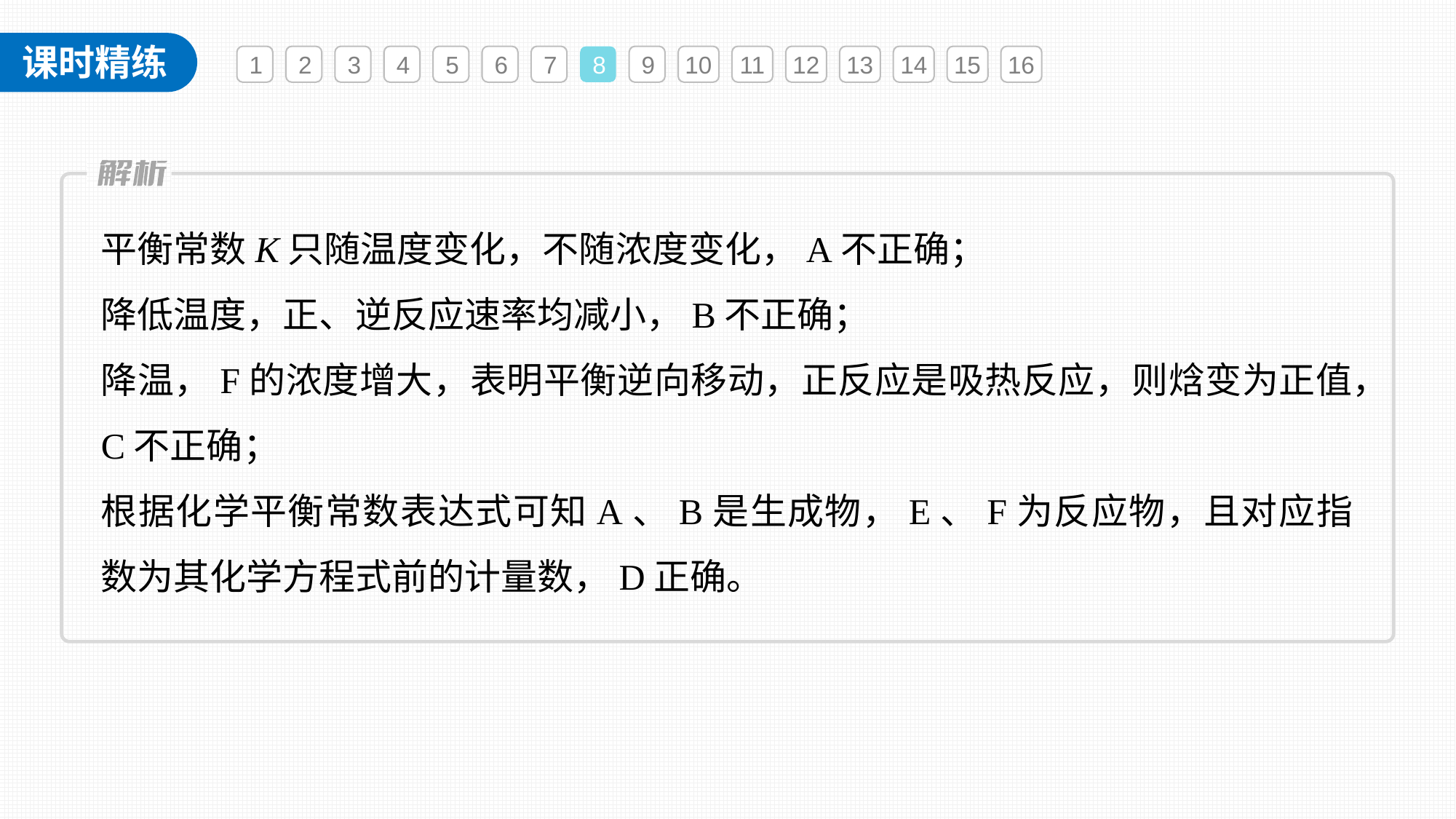

1
2
3
4
5
6
7
8
9
10
11
12
13
14
15
16

平衡常数K只随温度变化，不随浓度变化，A不正确；
降低温度，正、逆反应速率均减小，B不正确；
降温，F的浓度增大，表明平衡逆向移动，正反应是吸热反应，则焓变为正值，C不正确；
根据化学平衡常数表达式可知A、B是生成物，E、F为反应物，且对应指数为其化学方程式前的计量数，D正确。